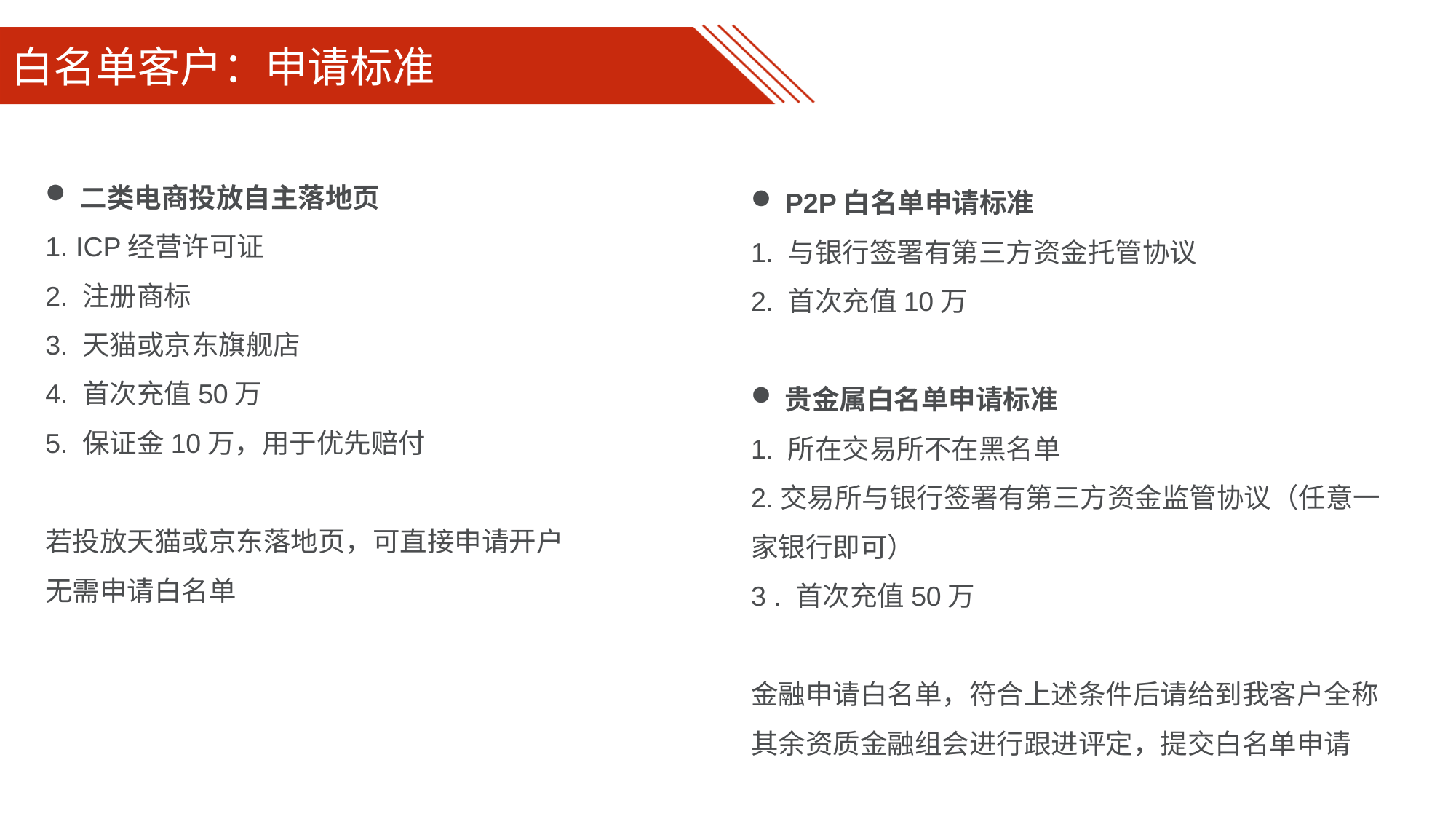

# 白名单客户：申请标准
二类电商投放自主落地页
1. ICP经营许可证
2. 注册商标
3. 天猫或京东旗舰店
4. 首次充值50万
5. 保证金10万，用于优先赔付

若投放天猫或京东落地页，可直接申请开户
无需申请白名单
P2P白名单申请标准
1. 与银行签署有第三方资金托管协议
2. 首次充值10万

贵金属白名单申请标准
1. 所在交易所不在黑名单
2.交易所与银行签署有第三方资金监管协议（任意一家银行即可）
3 . 首次充值50万

金融申请白名单，符合上述条件后请给到我客户全称
其余资质金融组会进行跟进评定，提交白名单申请